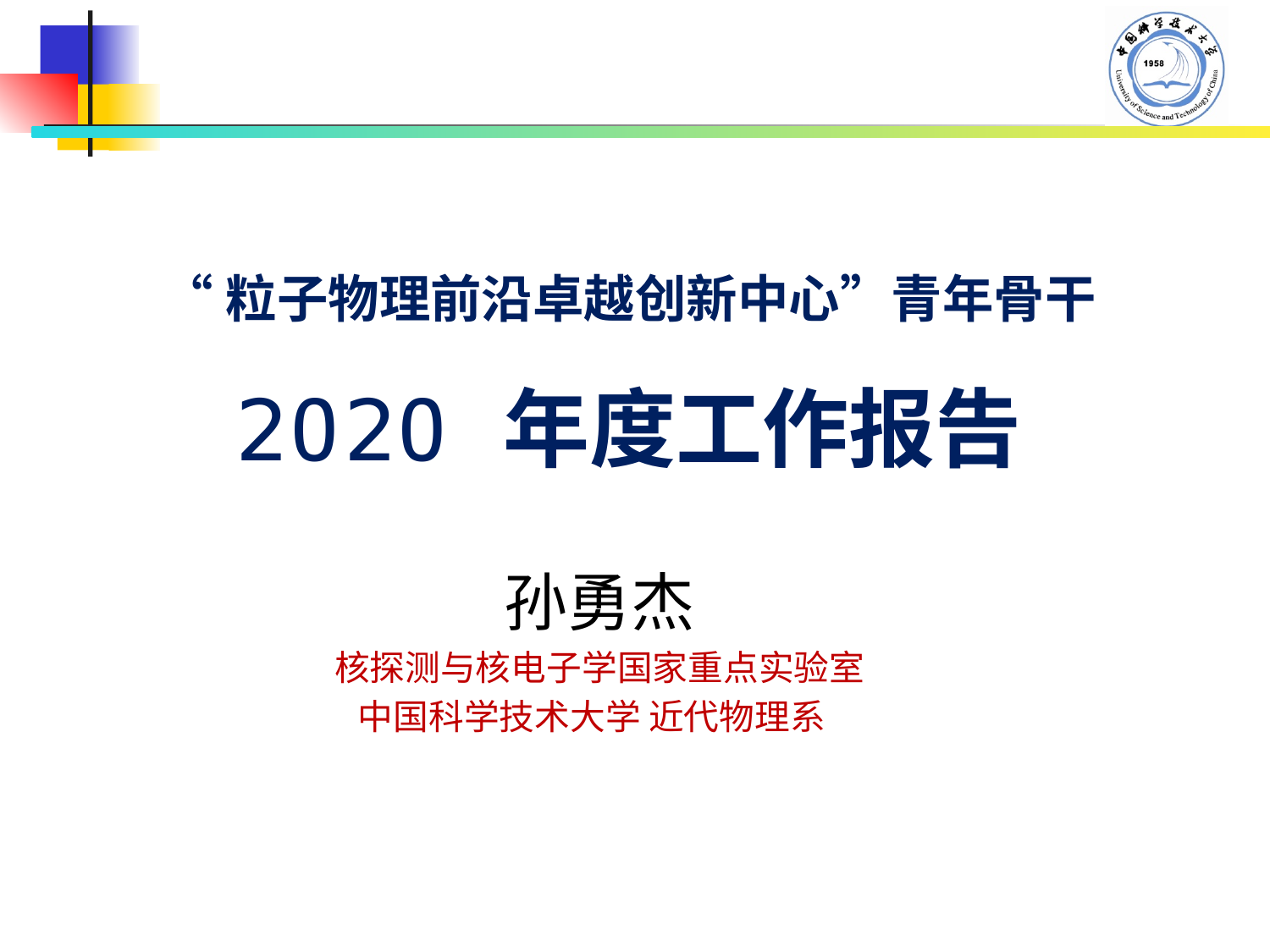

“粒子物理前沿卓越创新中心”青年骨干
2020 年度工作报告
孙勇杰
核探测与核电子学国家重点实验室
中国科学技术大学 近代物理系